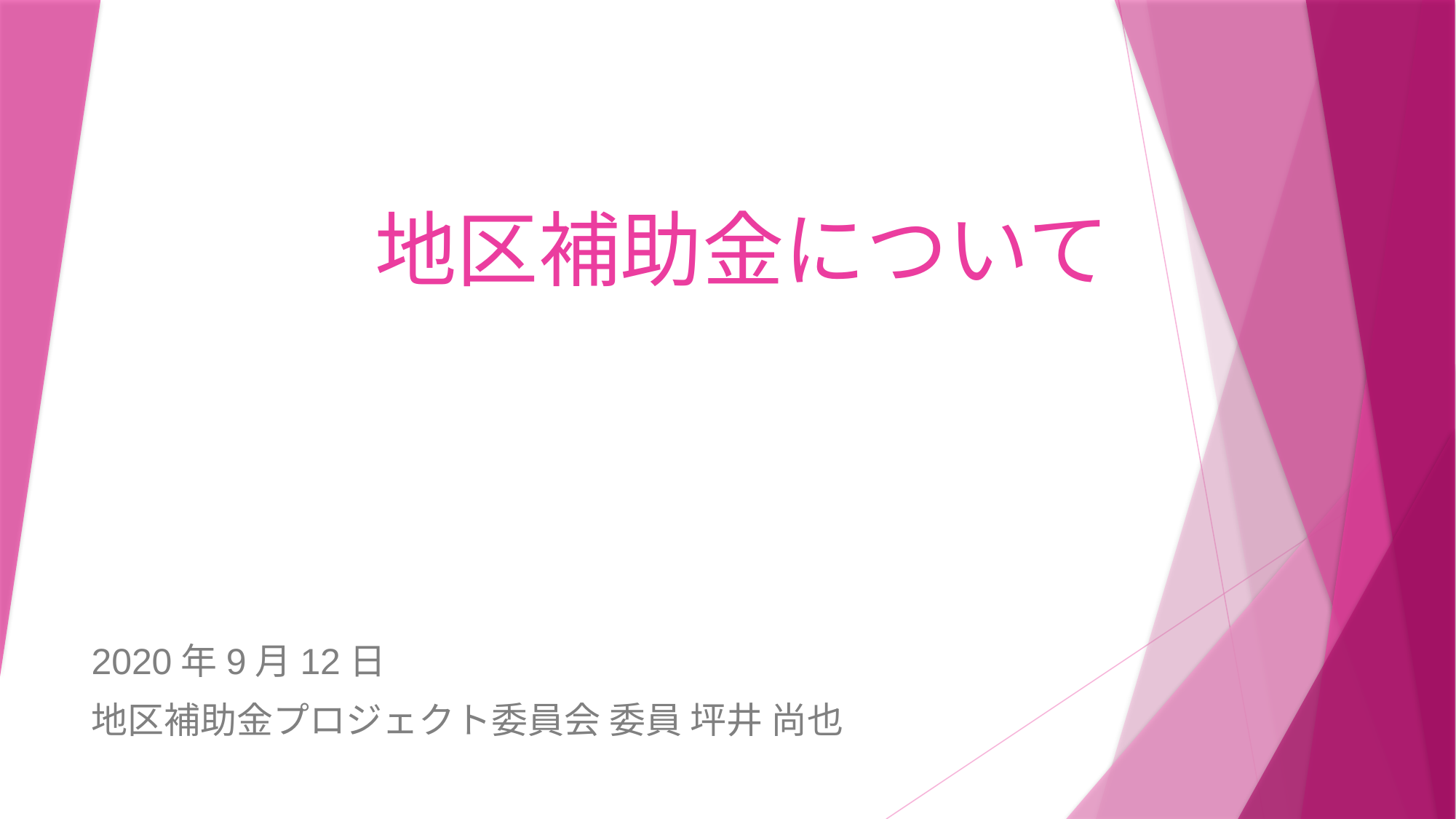

# 地区補助金について
2020年9月12日
地区補助金プロジェクト委員会 委員 坪井 尚也